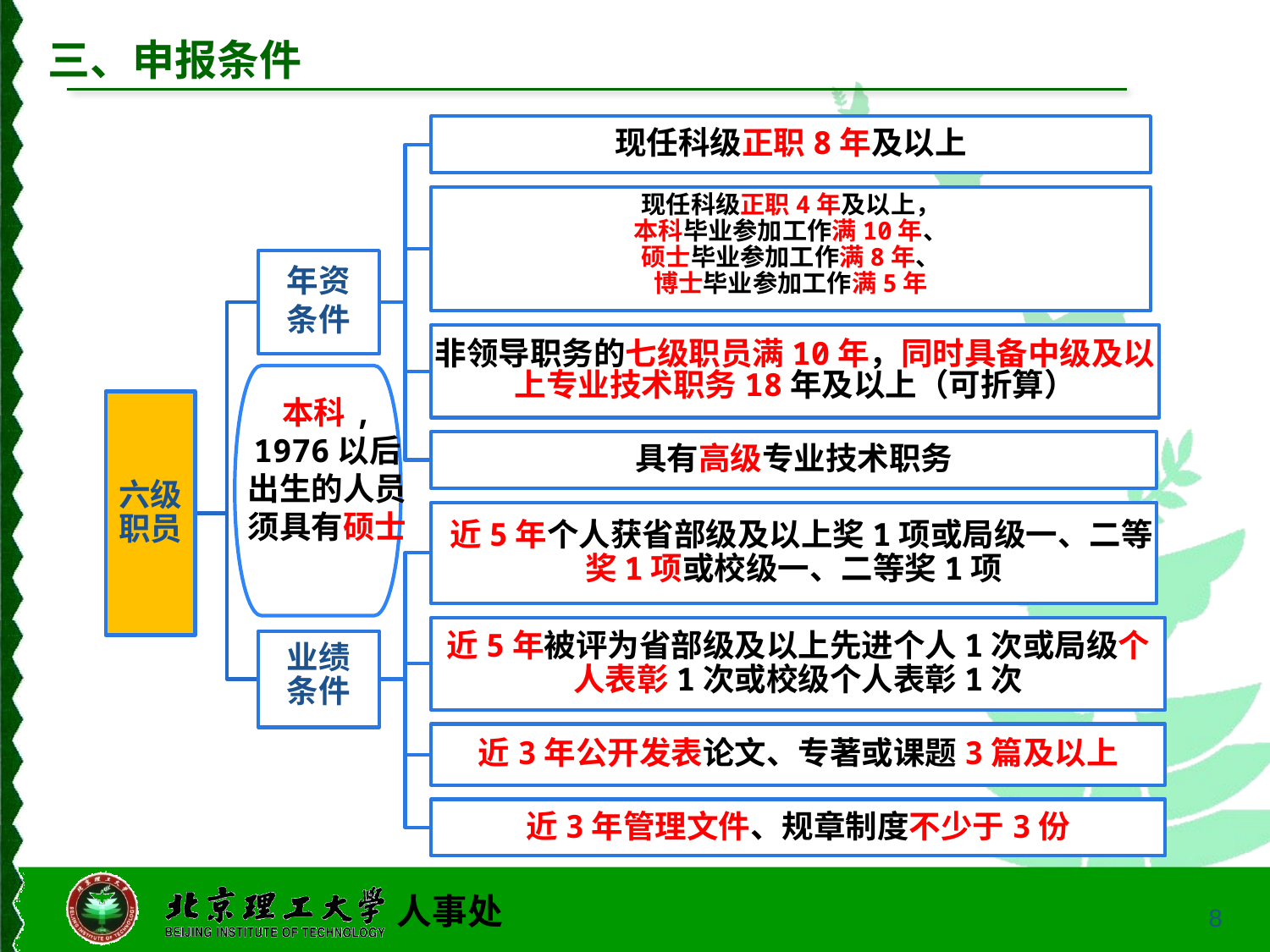

三、申报条件
现任科级正职8年及以上

现任科级正职4年及以上，
本科毕业参加工作满10年、
硕士毕业参加工作满8年、
博士毕业参加工作满5年

年资
条件

非领导职务的七级职员满10年，同时具备中级及以上专业技术职务18年及以上（可折算）

本科,
1976以后出生的人员须具有硕士

具有高级专业技术职务
六级职员
 近5年个人获省部级及以上奖1项或局级一、二等奖1项或校级一、二等奖1项

近5年被评为省部级及以上先进个人1次或局级个人表彰1次或校级个人表彰1次
业绩
条件

近3年公开发表论文、专著或课题3篇及以上
近3年管理文件、规章制度不少于3份
8